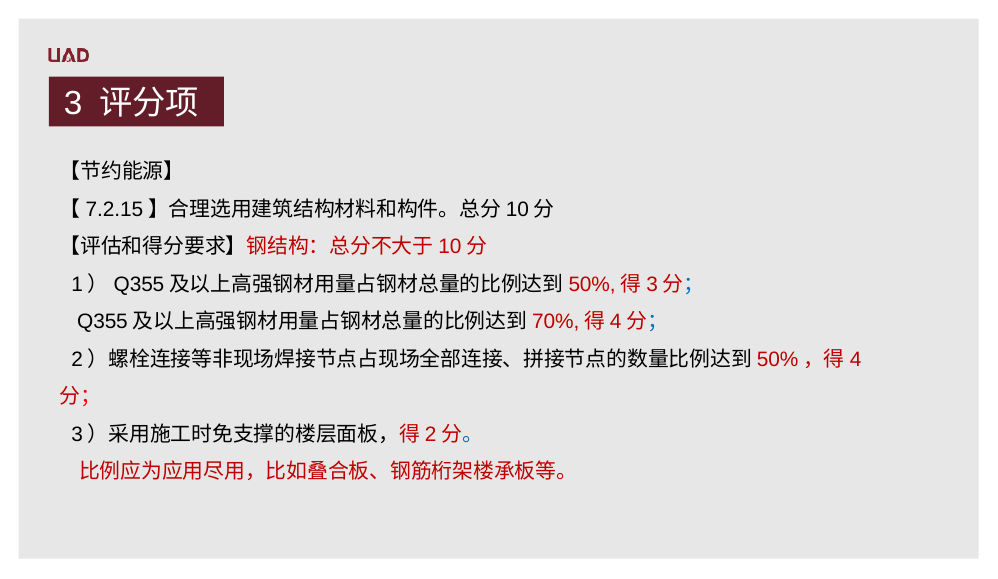

3 评分项
【节约能源】
【7.2.15】合理选用建筑结构材料和构件。总分10分
【评估和得分要求】钢结构：总分不大于10分
  1）Q355及以上高强钢材用量占钢材总量的比例达到50%,得3分；
   Q355及以上高强钢材用量占钢材总量的比例达到70%,得4分；
  2）螺栓连接等非现场焊接节点占现场全部连接、拼接节点的数量比例达到50%，得4分；
  3）采用施工时免支撑的楼层面板，得2分。
   比例应为应用尽用，比如叠合板、钢筋桁架楼承板等。